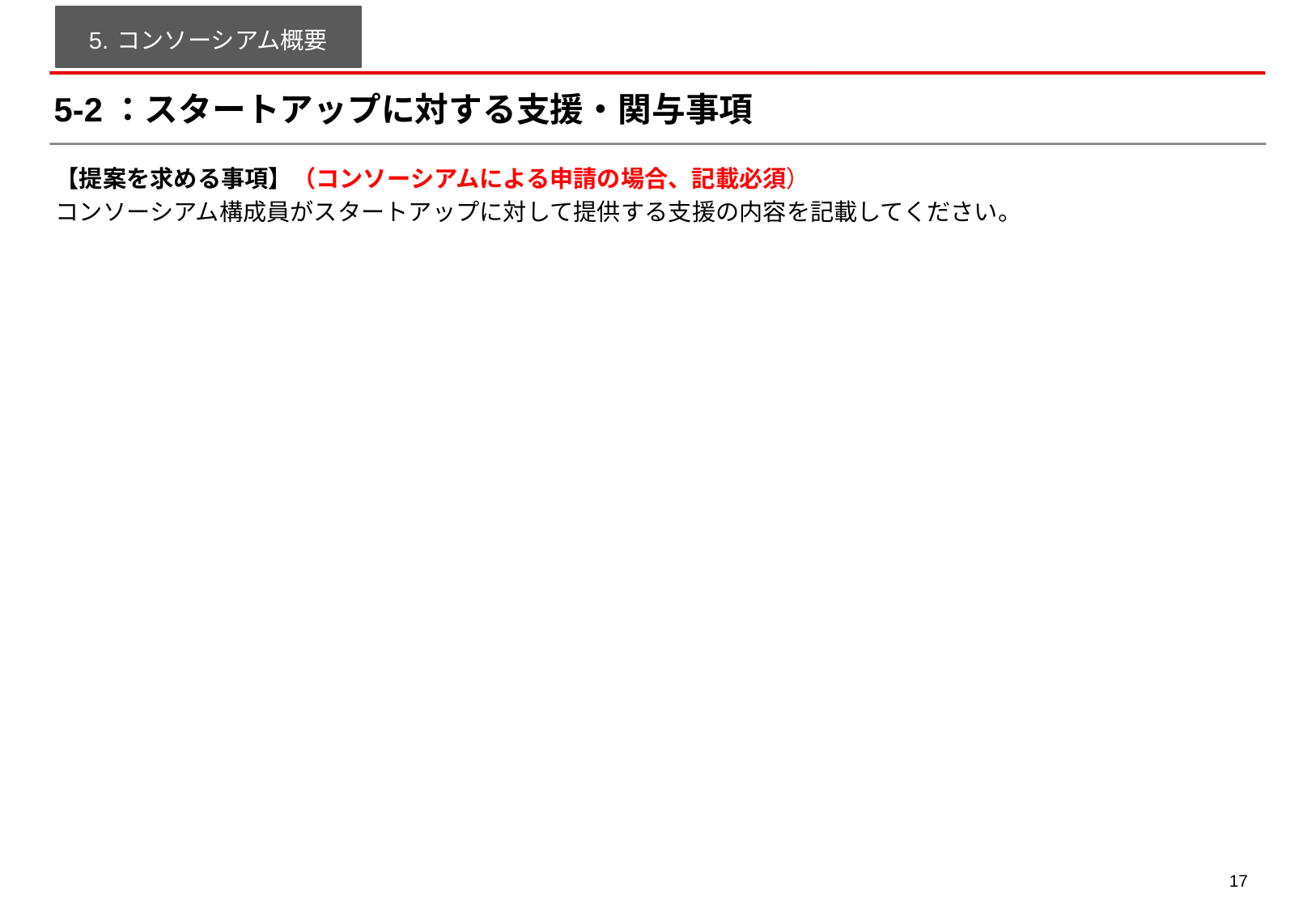

コンソーシアム概要
# 5-2：スタートアップに対する支援・関与事項
【提案を求める事項】（コンソーシアムによる申請の場合、記載必須）
コンソーシアム構成員がスタートアップに対して提供する支援の内容を記載してください。